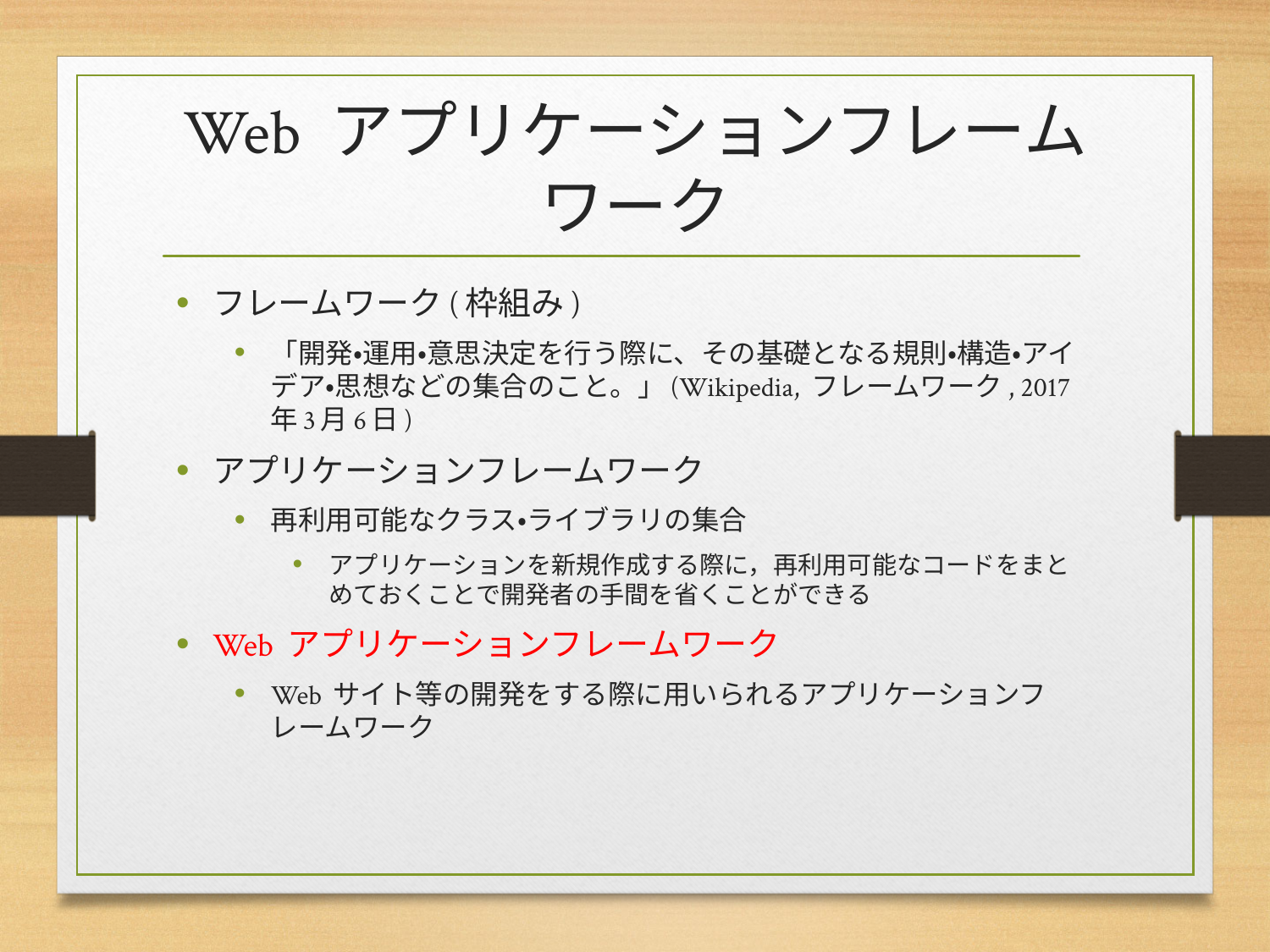

# Web アプリケーションフレームワーク
フレームワーク(枠組み)
「開発・運用・意思決定を行う際に、その基礎となる規則・構造・アイデア・思想などの集合のこと。」(Wikipedia, フレームワーク, 2017年3月6日)
アプリケーションフレームワーク
再利用可能なクラス・ライブラリの集合
アプリケーションを新規作成する際に，再利用可能なコードをまとめておくことで開発者の手間を省くことができる
Web アプリケーションフレームワーク
Web サイト等の開発をする際に用いられるアプリケーションフレームワーク